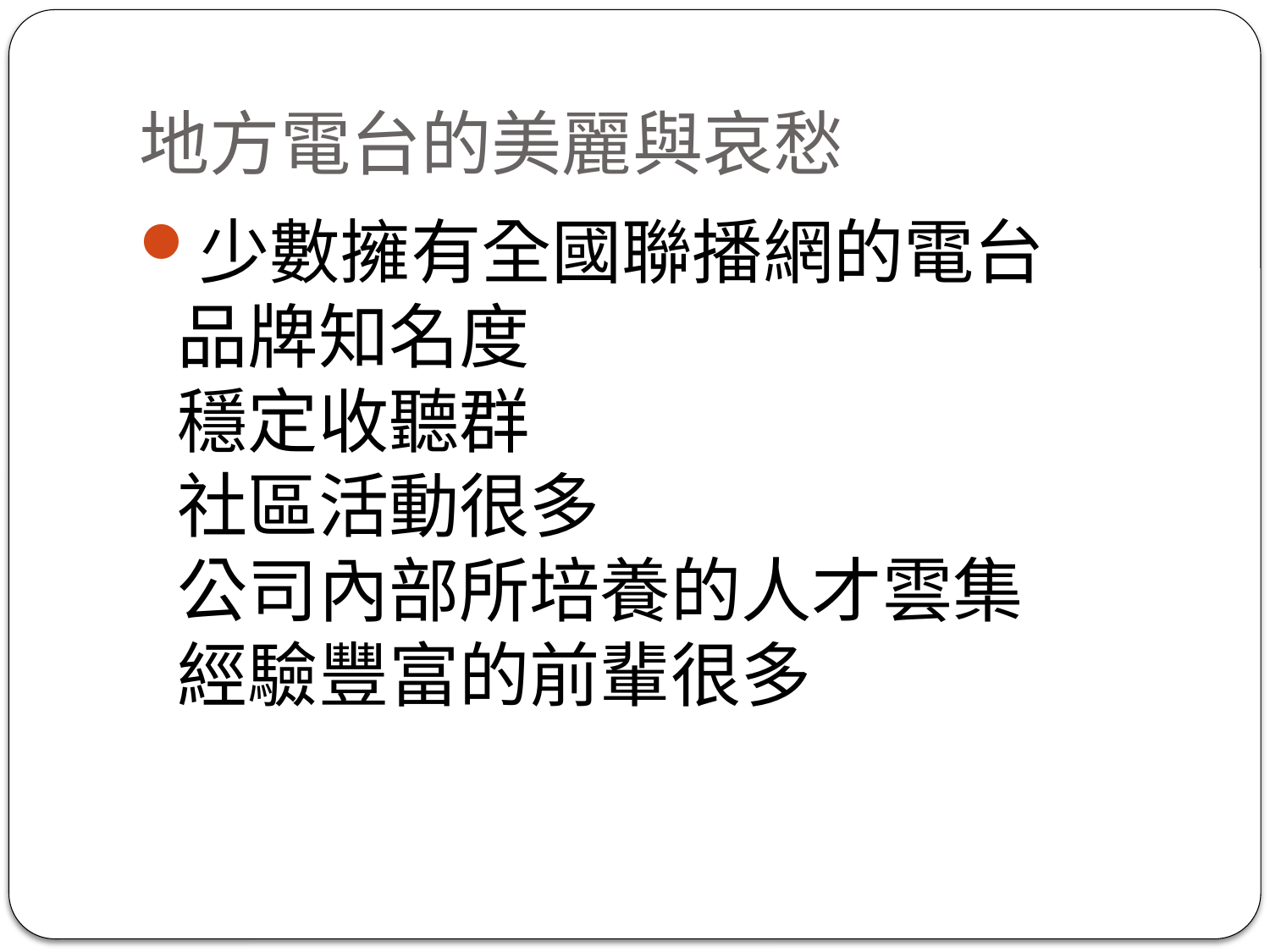

# 地方電台的美麗與哀愁
少數擁有全國聯播網的電台
品牌知名度
穩定收聽群
社區活動很多
公司內部所培養的人才雲集
經驗豐富的前輩很多